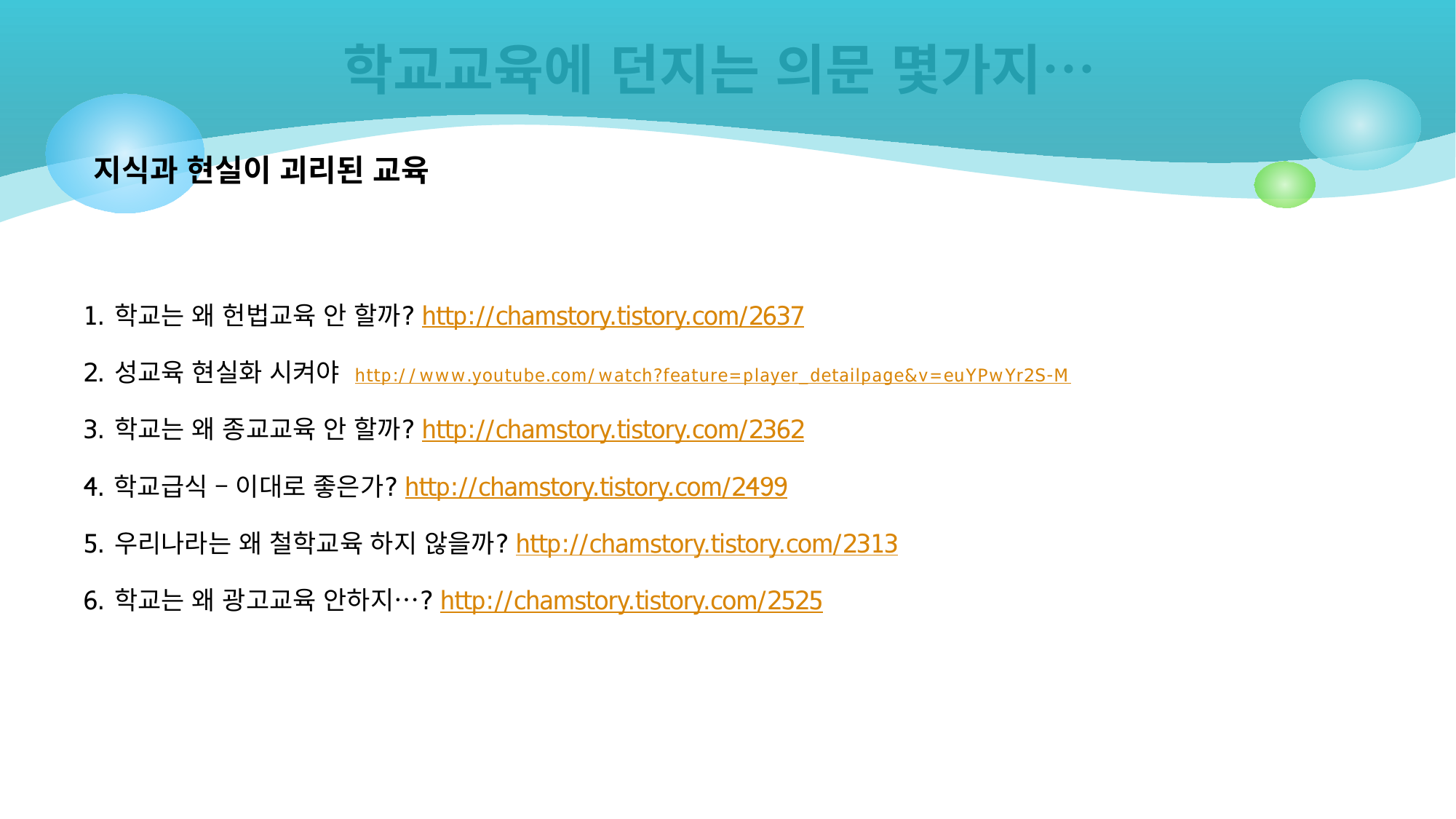

# 학교교육에 던지는 의문 몇가지…

 지식과 현실이 괴리된 교육

1. 학교는 왜 헌법교육 안 할까? http://chamstory.tistory.com/2637
2. 성교육 현실화 시켜야  http://www.youtube.com/watch?feature=player_detailpage&v=euYPwYr2S-M
3. 학교는 왜 종교교육 안 할까? http://chamstory.tistory.com/2362
4. 학교급식 – 이대로 좋은가? http://chamstory.tistory.com/2499
5. 우리나라는 왜 철학교육 하지 않을까? http://chamstory.tistory.com/2313
6. 학교는 왜 광고교육 안하지…? http://chamstory.tistory.com/2525